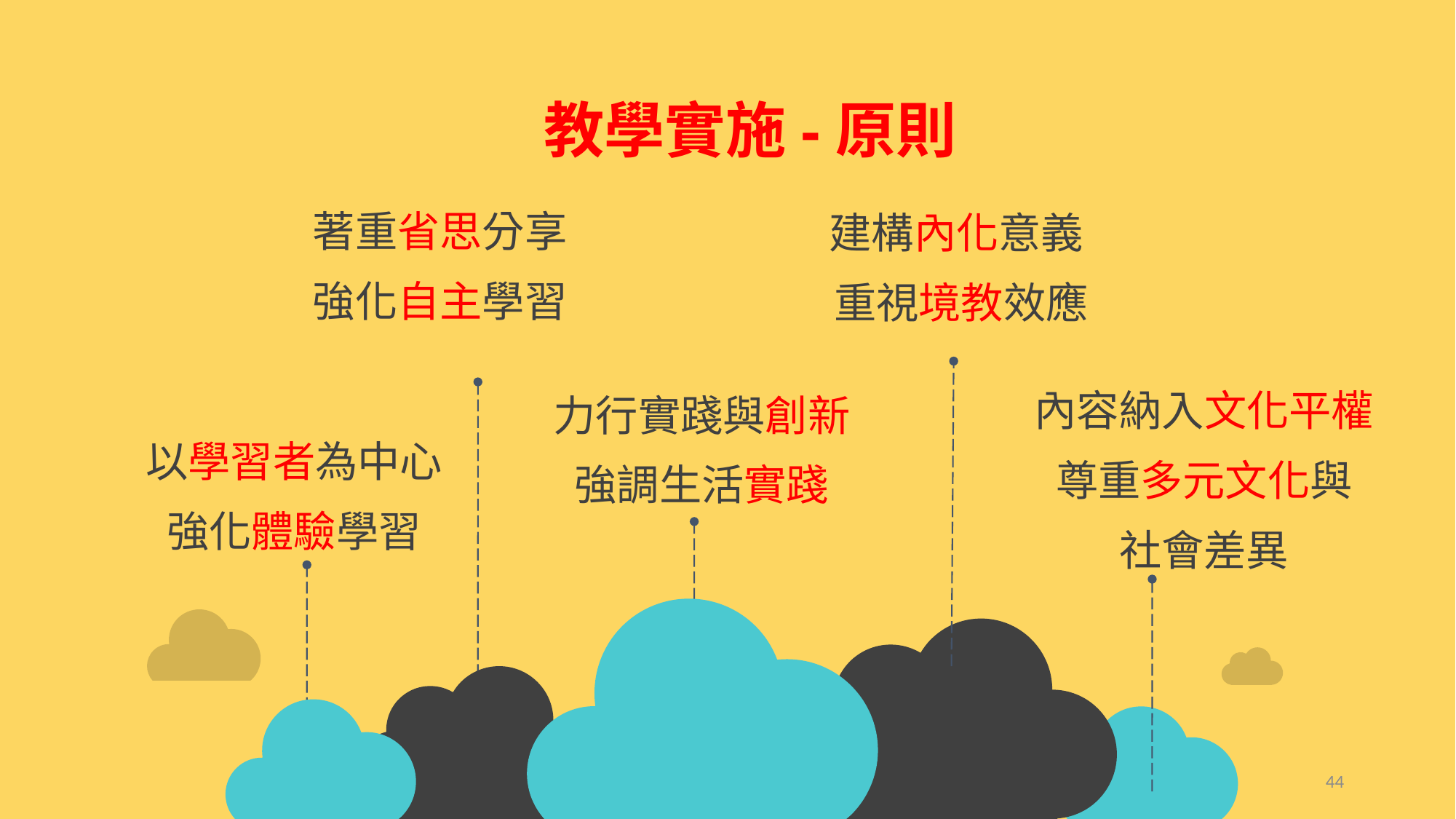

教學實施-原則
著重省思分享
強化自主學習
建構內化意義
重視境教效應

內容納入文化平權
尊重多元文化與
社會差異
力行實踐與創新
強調生活實踐

以學習者為中心
強化體驗學習

44